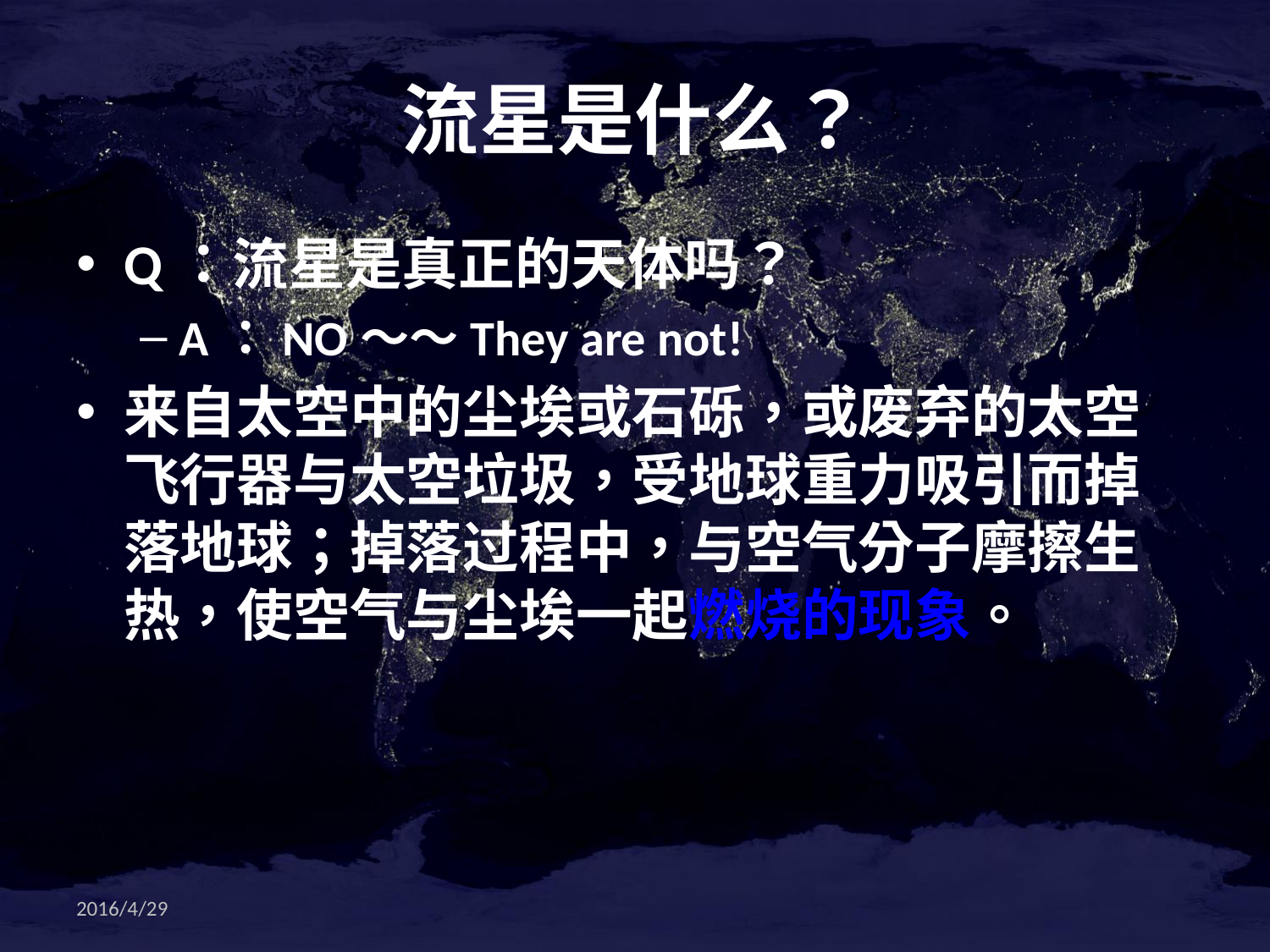

# 流星是什么？
Q：流星是真正的天体吗？
A：NO～～They are not!
来自太空中的尘埃或石砾，或废弃的太空飞行器与太空垃圾，受地球重力吸引而掉落地球；掉落过程中，与空气分子摩擦生热，使空气与尘埃一起燃烧的现象。
2016/4/29